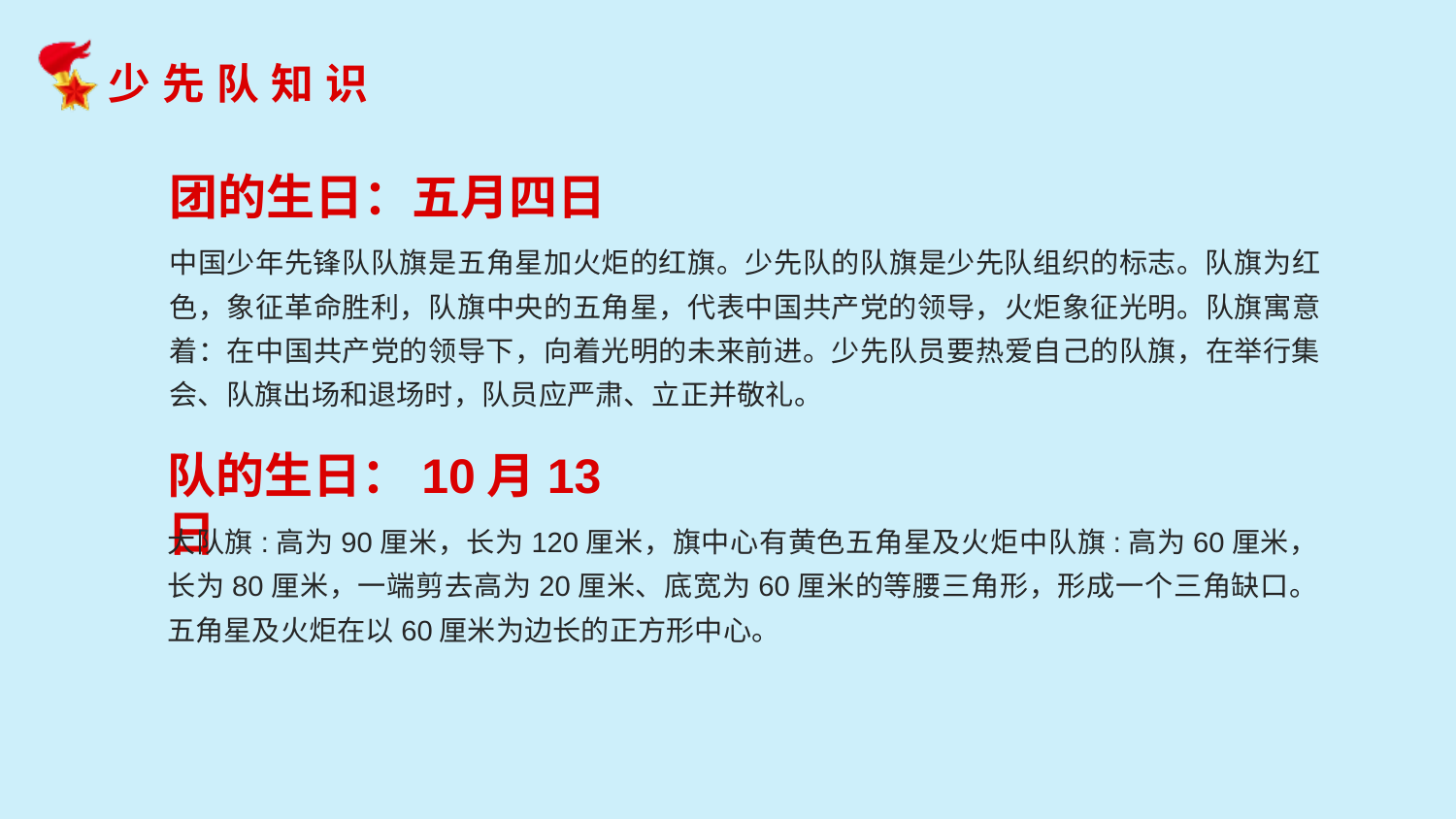

团的生日：五月四日
中国少年先锋队队旗是五角星加火炬的红旗。少先队的队旗是少先队组织的标志。队旗为红色，象征革命胜利，队旗中央的五角星，代表中国共产党的领导，火炬象征光明。队旗寓意着：在中国共产党的领导下，向着光明的未来前进。少先队员要热爱自己的队旗，在举行集会、队旗出场和退场时，队员应严肃、立正并敬礼。
队的生日：10月13日
大队旗:高为90厘米，长为120厘米，旗中心有黄色五角星及火炬中队旗:高为60厘米，长为80厘米，一端剪去高为20厘米、底宽为60厘米的等腰三角形，形成一个三角缺口。五角星及火炬在以60厘米为边长的正方形中心。